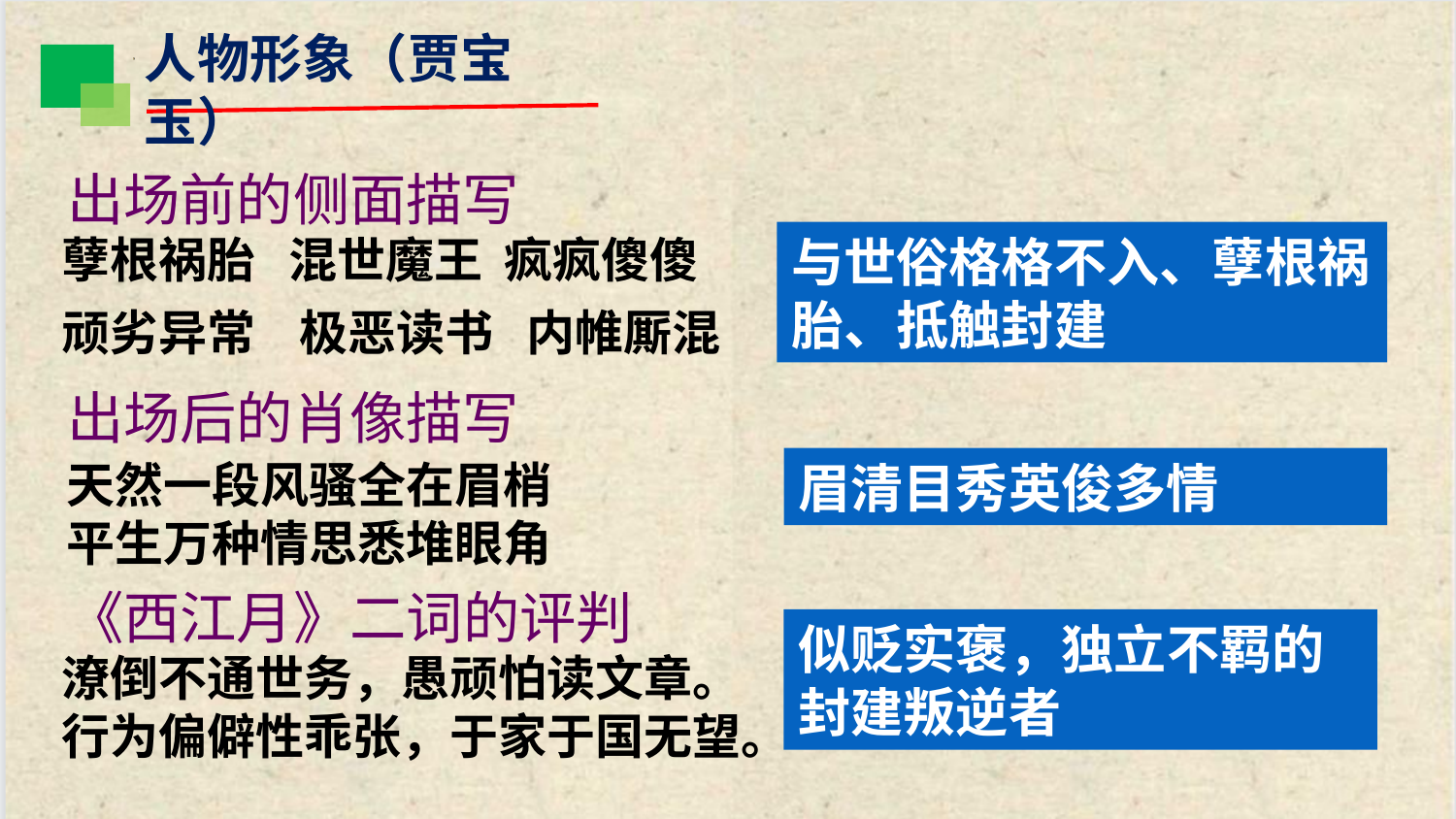

人物形象（贾宝玉）

出场前的侧面描写
孽根祸胎   混世魔王  疯疯傻傻
与世俗格格不入、孽根祸胎、抵触封建
顽劣异常    极恶读书   内帷厮混
出场后的肖像描写
天然一段风骚全在眉梢
平生万种情思悉堆眼角
眉清目秀英俊多情
《西江月》二词的评判
似贬实褒，独立不羁的封建叛逆者
潦倒不通世务，愚顽怕读文章。
行为偏僻性乖张，于家于国无望。